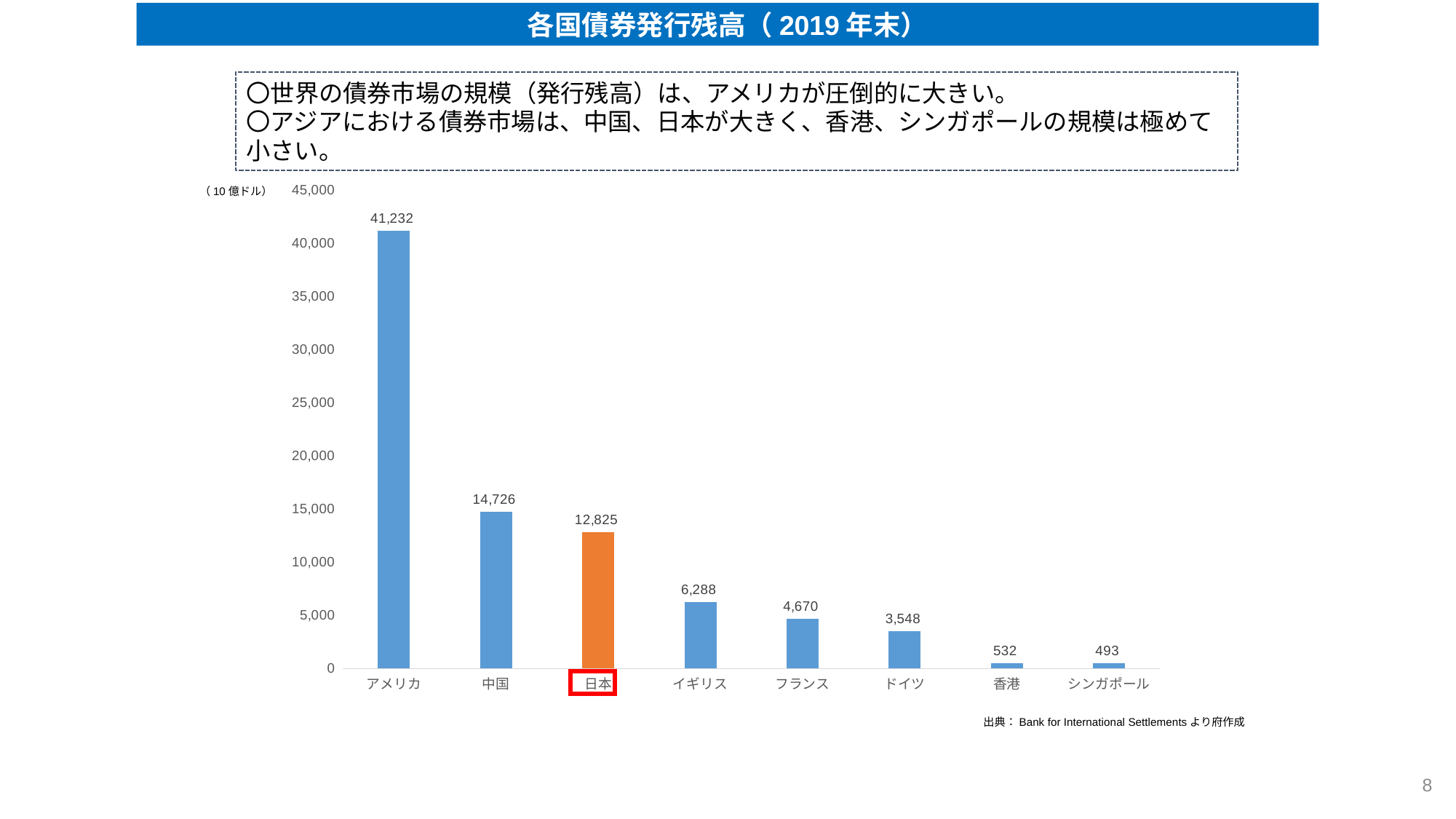

各国債券発行残高（2019年末）
〇世界の債券市場の規模（発行残高）は、アメリカが圧倒的に大きい。
〇アジアにおける債券市場は、中国、日本が大きく、香港、シンガポールの規模は極めて小さい。

### Chart

| Category |  |
|---|---|
| アメリカ | 41232.0 |
| 中国 | 14726.0 |
| 日本 | 12825.0 |
| イギリス | 6288.0 |
| フランス | 4670.0 |
| ドイツ | 3548.0 |
| 香港 | 532.0 |
| シンガポール | 493.0 |
（10億ドル）

出典：Bank for International Settlementsより府作成
8